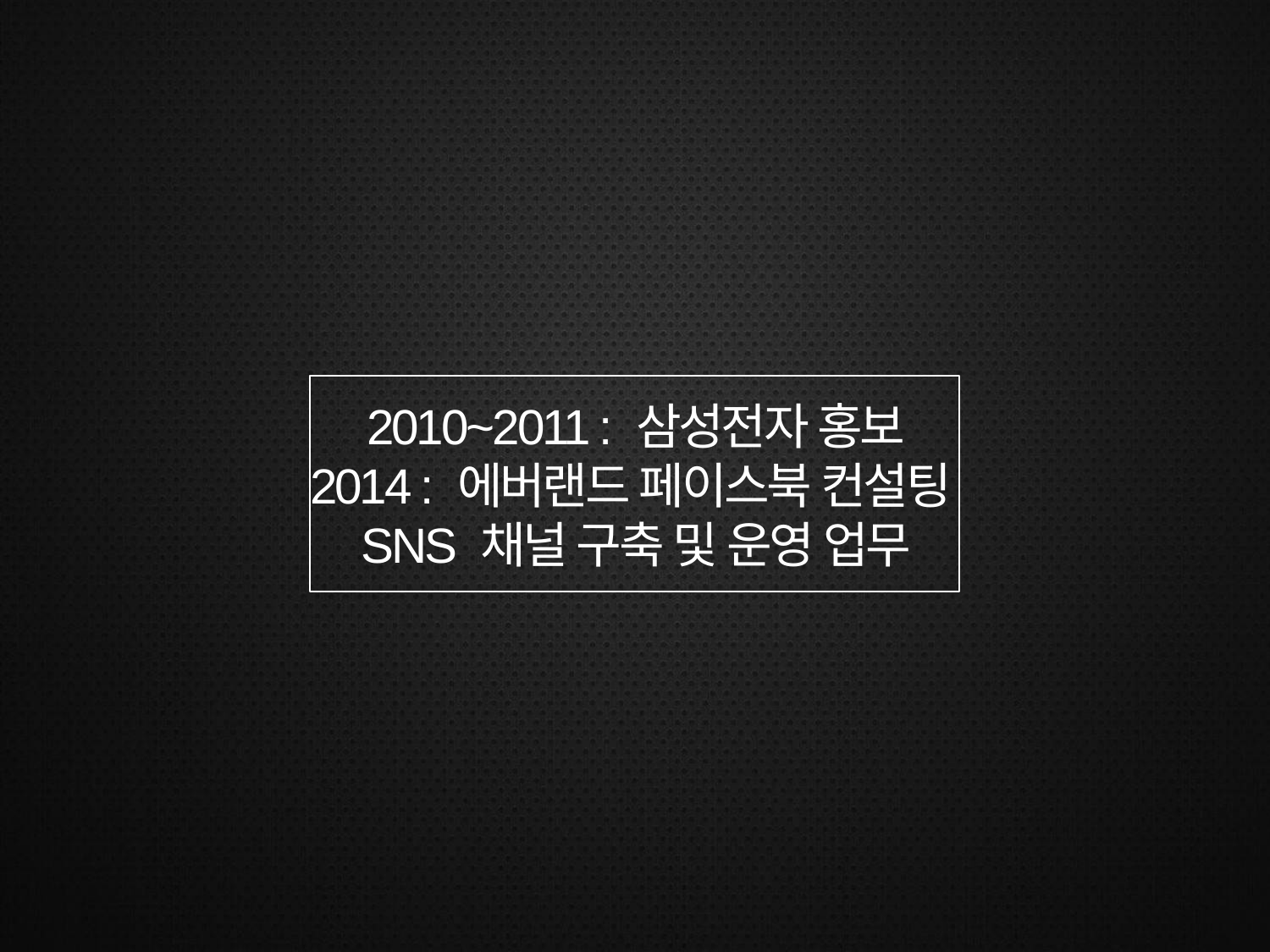

2010~2011 : 삼성전자 홍보
2014 : 에버랜드 페이스북 컨설팅
SNS 채널 구축 및 운영 업무